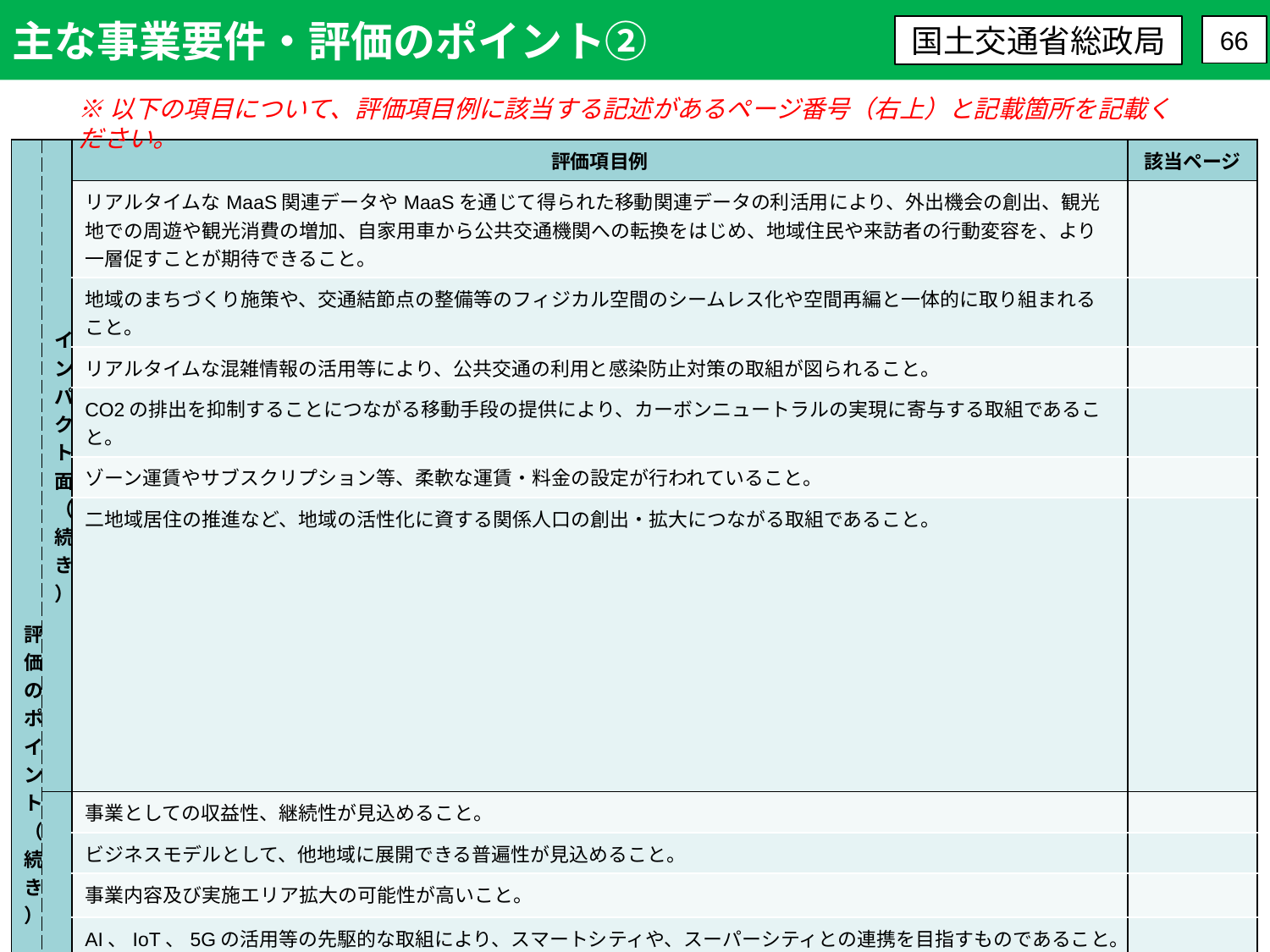

主な事業要件・評価のポイント②
国土交通省総政局
66
※以下の項目について、評価項目例に該当する記述があるページ番号（右上）と記載箇所を記載ください。
| 評価のポイント（続き） | インパクト面（続き） | 評価項目例 | 該当ページ |
| --- | --- | --- | --- |
|  |  | リアルタイムなMaaS関連データやMaaSを通じて得られた移動関連データの利活用により、外出機会の創出、観光地での周遊や観光消費の増加、自家用車から公共交通機関への転換をはじめ、地域住民や来訪者の行動変容を、より一層促すことが期待できること。 |  |
|  |  | 地域のまちづくり施策や、交通結節点の整備等のフィジカル空間のシームレス化や空間再編と一体的に取り組まれること。 |  |
|  |  | リアルタイムな混雑情報の活用等により、公共交通の利用と感染防止対策の取組が図られること。 |  |
|  |  | CO2の排出を抑制することにつながる移動手段の提供により、カーボンニュートラルの実現に寄与する取組であること。 |  |
|  |  | ゾーン運賃やサブスクリプション等、柔軟な運賃・料金の設定が行われていること。 |  |
|  |  | 二地域居住の推進など、地域の活性化に資する関係人口の創出・拡大につながる取組であること。 |  |
|  | 発展性面 | 事業としての収益性、継続性が見込めること。 |  |
|  |  | ビジネスモデルとして、他地域に展開できる普遍性が見込めること。 |  |
|  |  | 事業内容及び実施エリア拡大の可能性が高いこと。 |  |
|  |  | AI、IoT、5Gの活用等の先駆的な取組により、スマートシティや、スーパーシティとの連携を目指すものであること。 |  |
|  |  | 災害時等の非常事態の際に適切、迅速に情報発信できるような仕組の構築に資する取組であること。 |  |
|  |  | マイナンバーカードの普及促進に資する取組であること。 |  |
|  |  | ユニバーサル社会を目指し、高齢者や移動制約者等の移動利便性の向上や外出機会の創出を図る取組であること。 |  |
|  |  | ポストコロナにおけるライフスタイルの変容に対応し、これを促進するような取組であること。 |  |